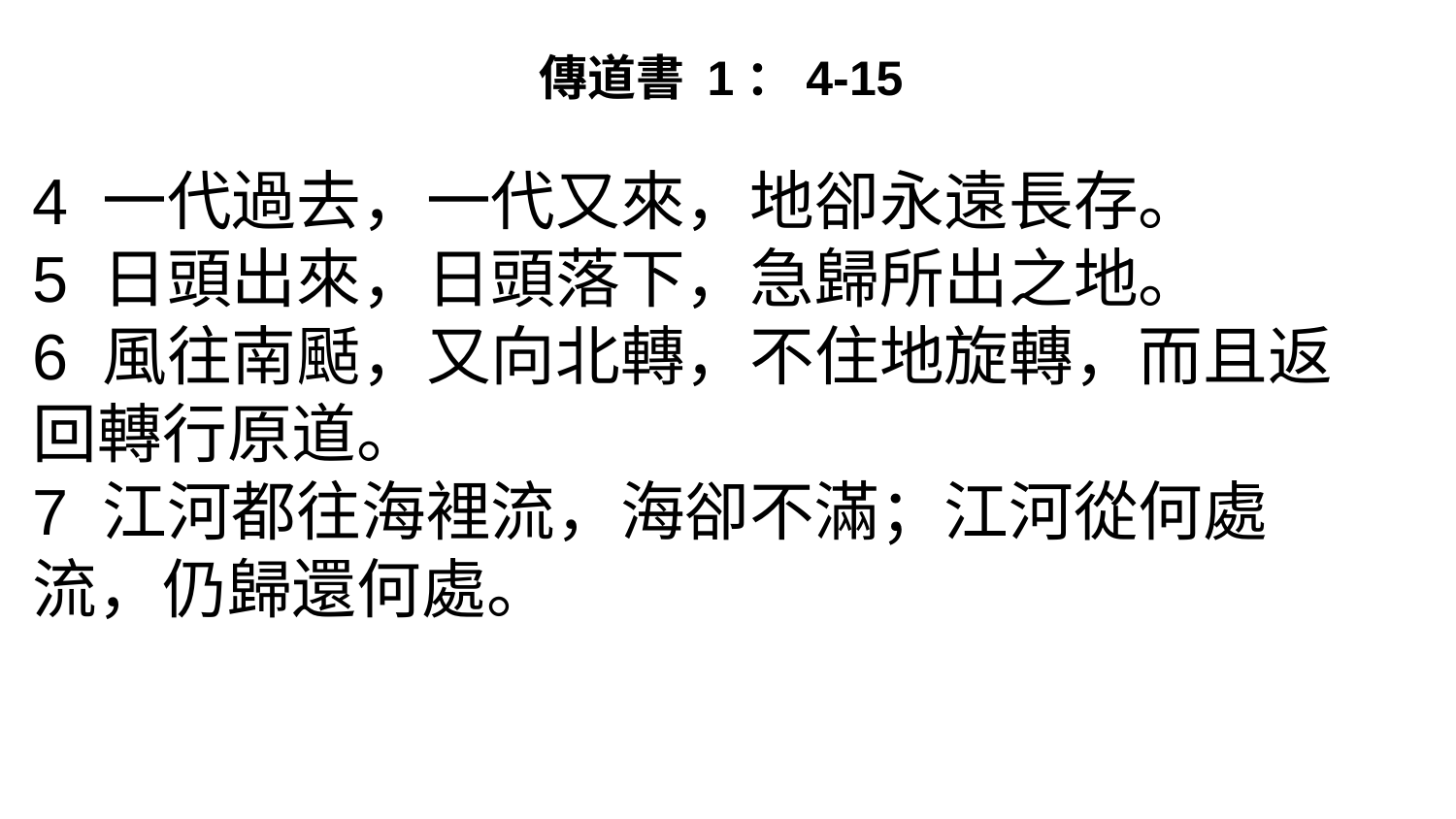

# 傳道書 1：4-15
4 一代過去，一代又來，地卻永遠長存。
5 日頭出來，日頭落下，急歸所出之地。
6 風往南颳，又向北轉，不住地旋轉，而且返回轉行原道。
7 江河都往海裡流，海卻不滿；江河從何處流，仍歸還何處。